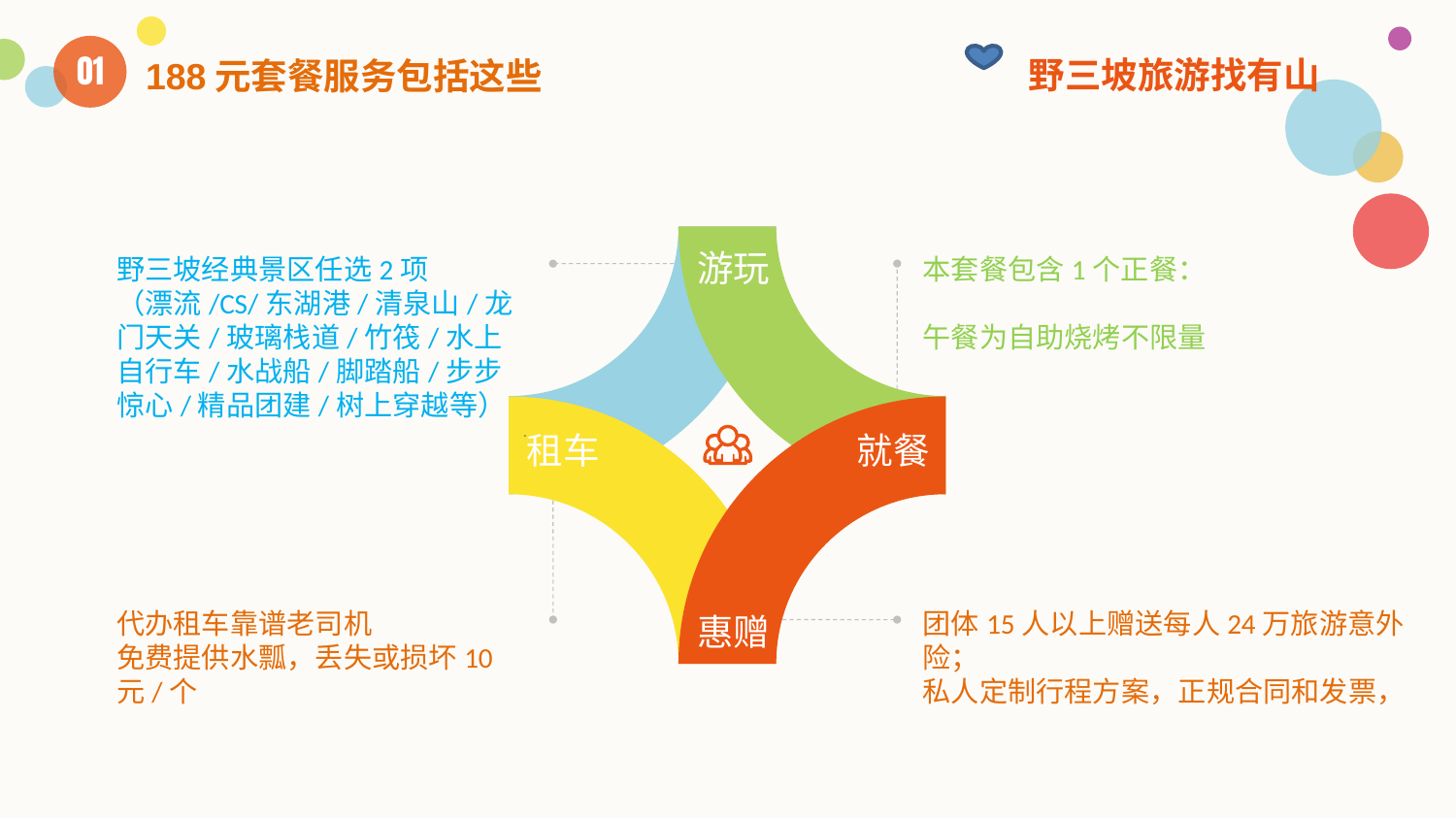

野三坡旅游找有山
01
188元套餐服务包括这些

游玩
野三坡经典景区任选2项
（漂流/CS/东湖港/清泉山/龙门天关/玻璃栈道/竹筏/水上自行车/水战船/脚踏船/步步惊心/精品团建/树上穿越等）
.
本套餐包含1个正餐：

午餐为自助烧烤不限量

租车
就餐

惠赠
团体15人以上赠送每人24万旅游意外险；
私人定制行程方案，正规合同和发票，
代办租车靠谱老司机
免费提供水瓢，丢失或损坏10元/个